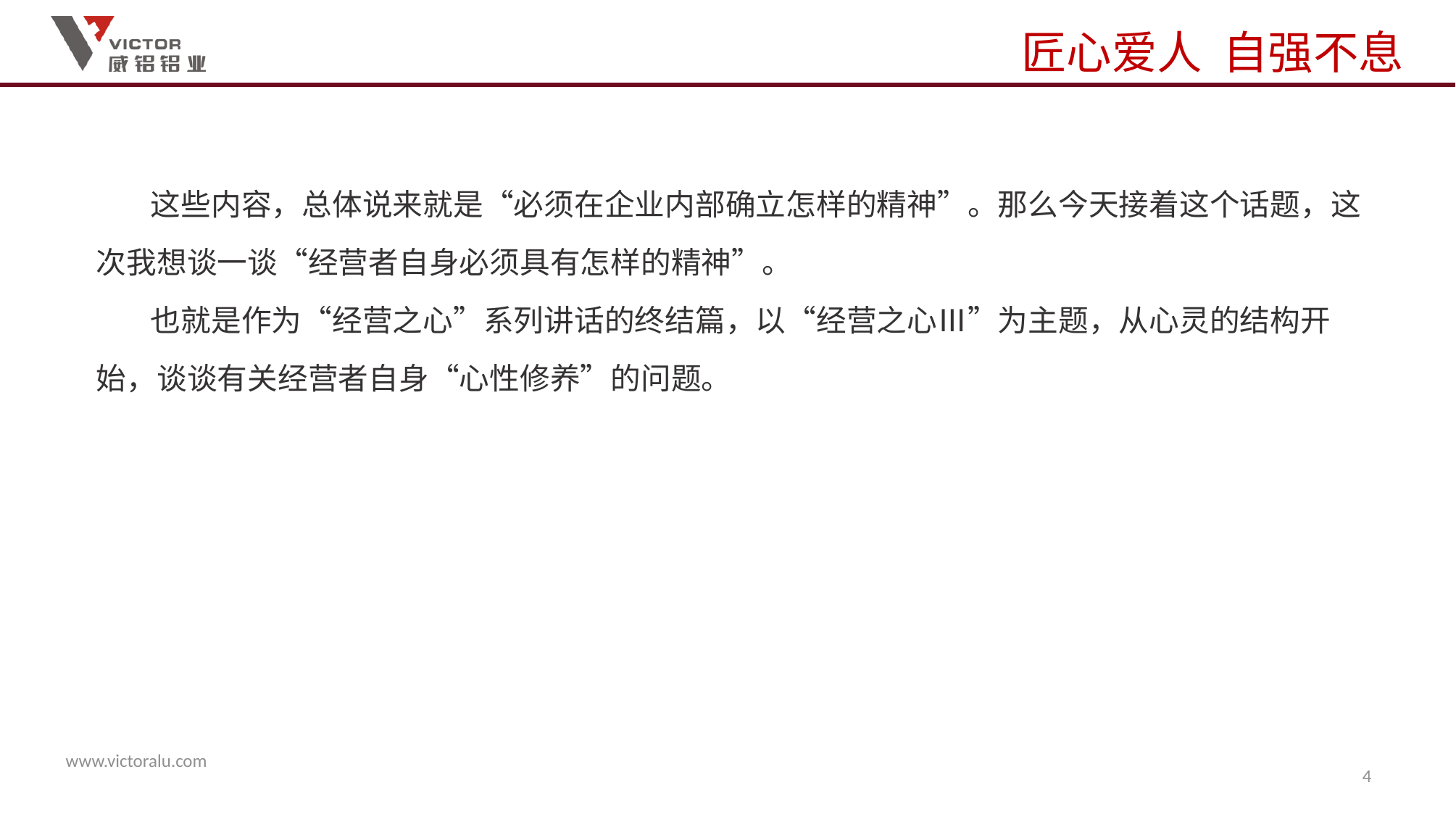

这些内容，总体说来就是“必须在企业内部确立怎样的精神”。那么今天接着这个话题，这次我想谈一谈“经营者自身必须具有怎样的精神”。
也就是作为“经营之心”系列讲话的终结篇，以“经营之心Ⅲ”为主题，从心灵的结构开始，谈谈有关经营者自身“心性修养”的问题。
4